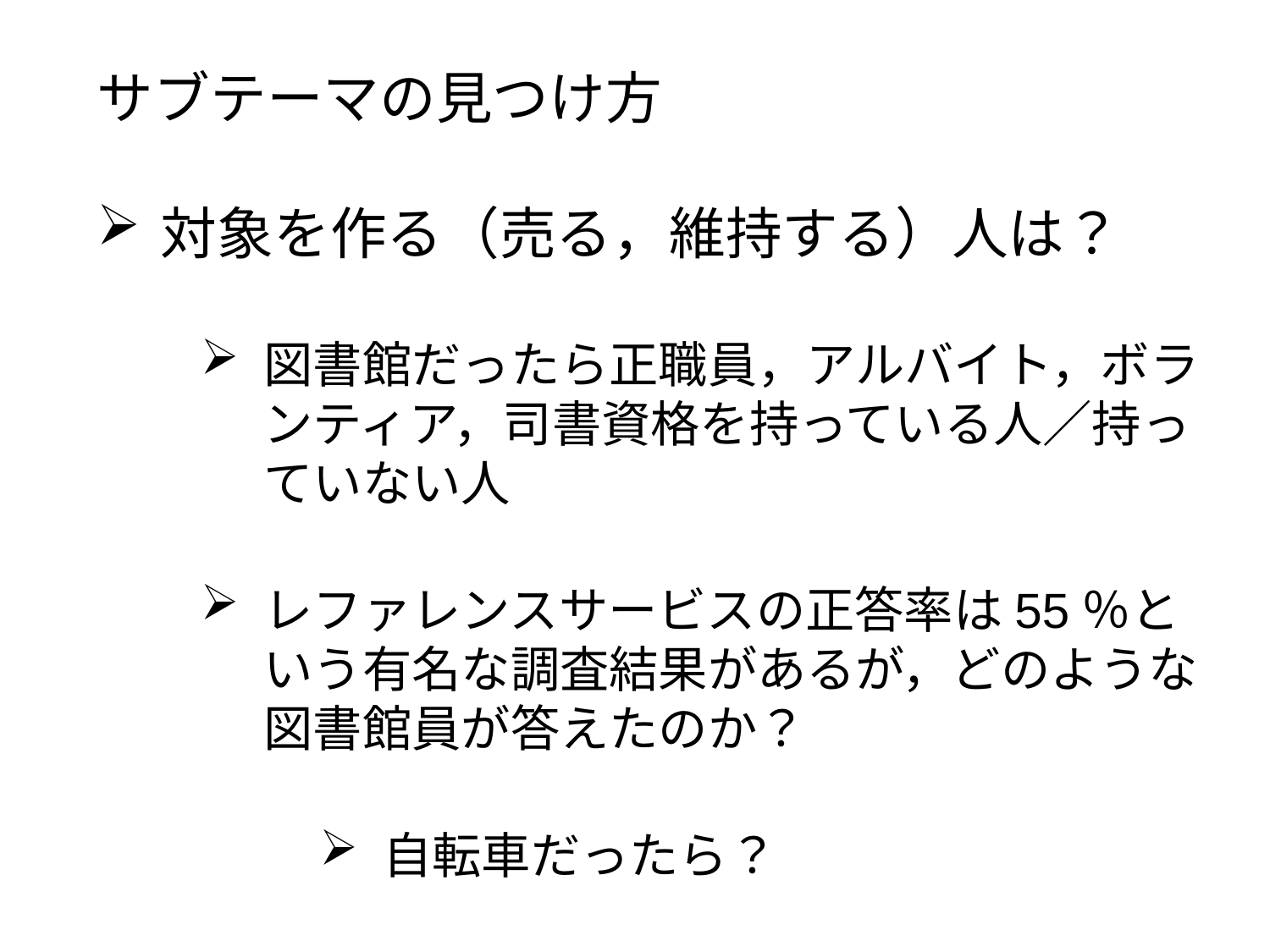

サブテーマの見つけ方

対象を作る（売る，維持する）人は？

図書館だったら正職員，アルバイト，ボランティア，司書資格を持っている人／持っていない人

レファレンスサービスの正答率は55％という有名な調査結果があるが，どのような図書館員が答えたのか？

自転車だったら？